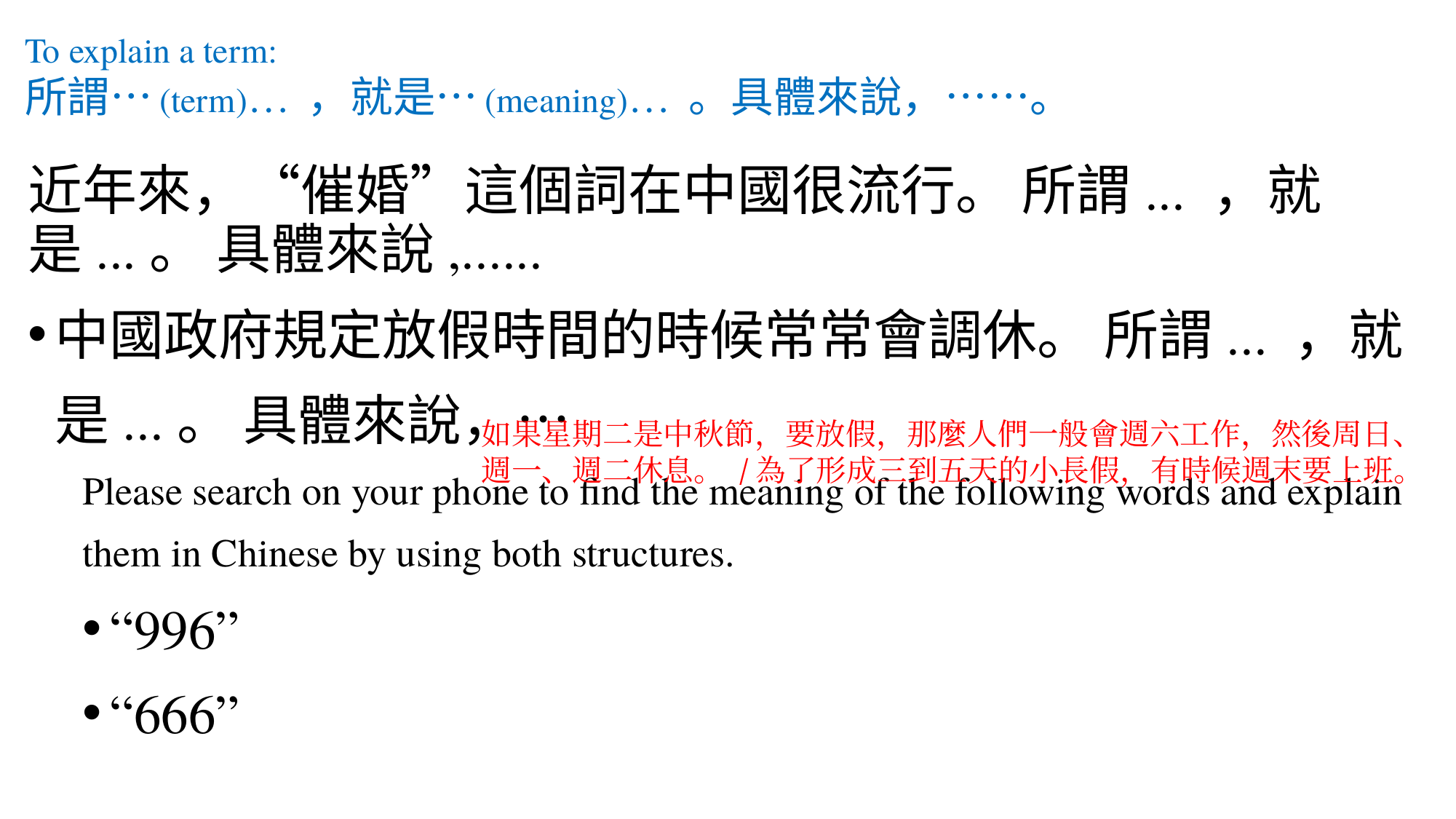

# To explain a term: 所謂…(term)… ，就是…(meaning)… 。具體來說，……。
近年來，“催婚”這個詞在中國很流行。 所謂... ，就是...。 具體來說,......
中國政府規定放假時間的時候常常會調休。 所謂... ，就是...。 具體來說，…
Please search on your phone to find the meaning of the following words and explain them in Chinese by using both structures.
“996”
“666”

如果星期二是中秋節，要放假，那麼人們一般會週六工作，然後周日、
週一、週二休息。 /為了形成三到五天的小長假，有時候週末要上班。